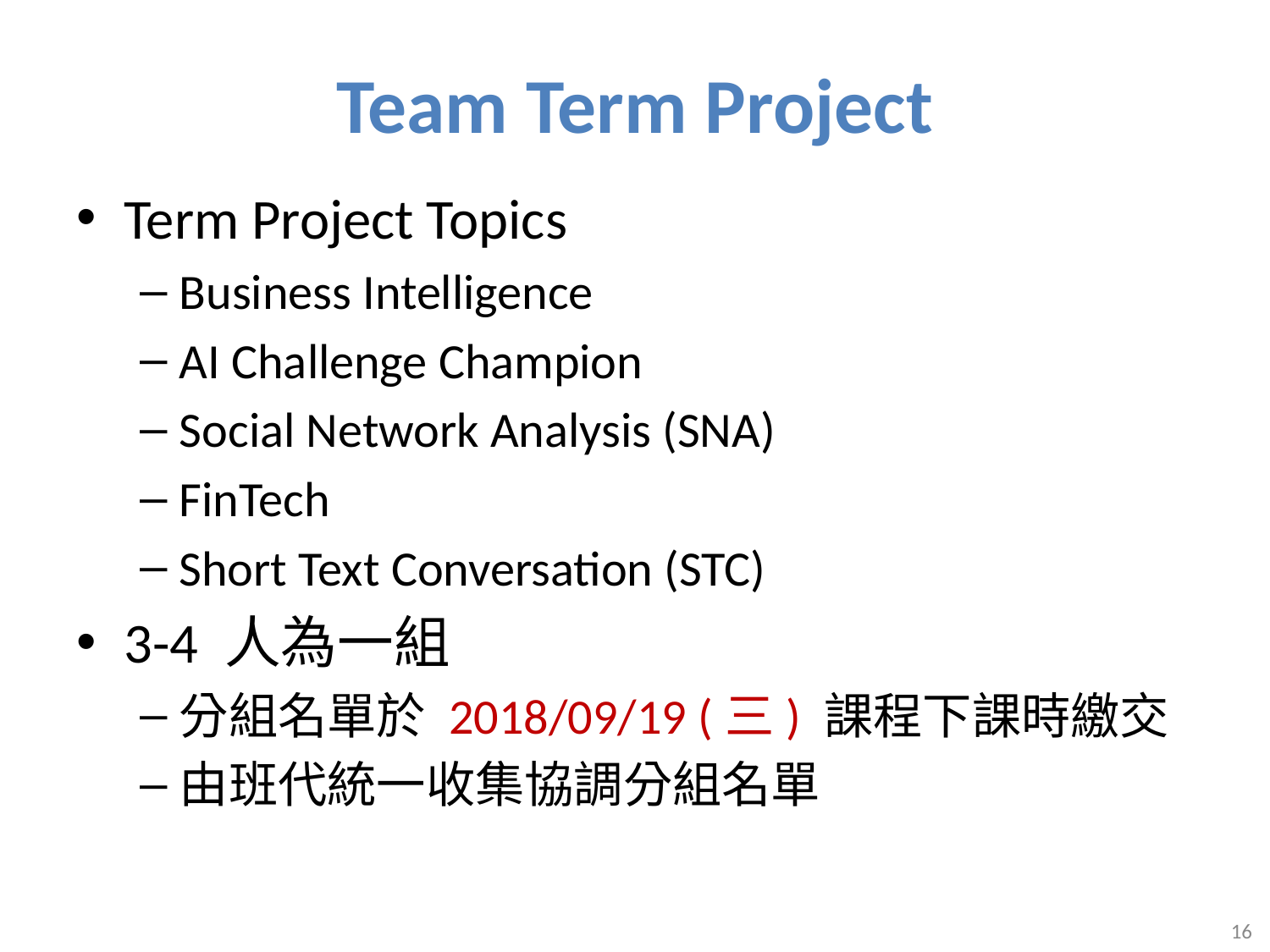

# Team Term Project
Term Project Topics
Business Intelligence
AI Challenge Champion
Social Network Analysis (SNA)
FinTech
Short Text Conversation (STC)
3-4 人為一組
分組名單於 2018/09/19 (三) 課程下課時繳交
由班代統一收集協調分組名單
16